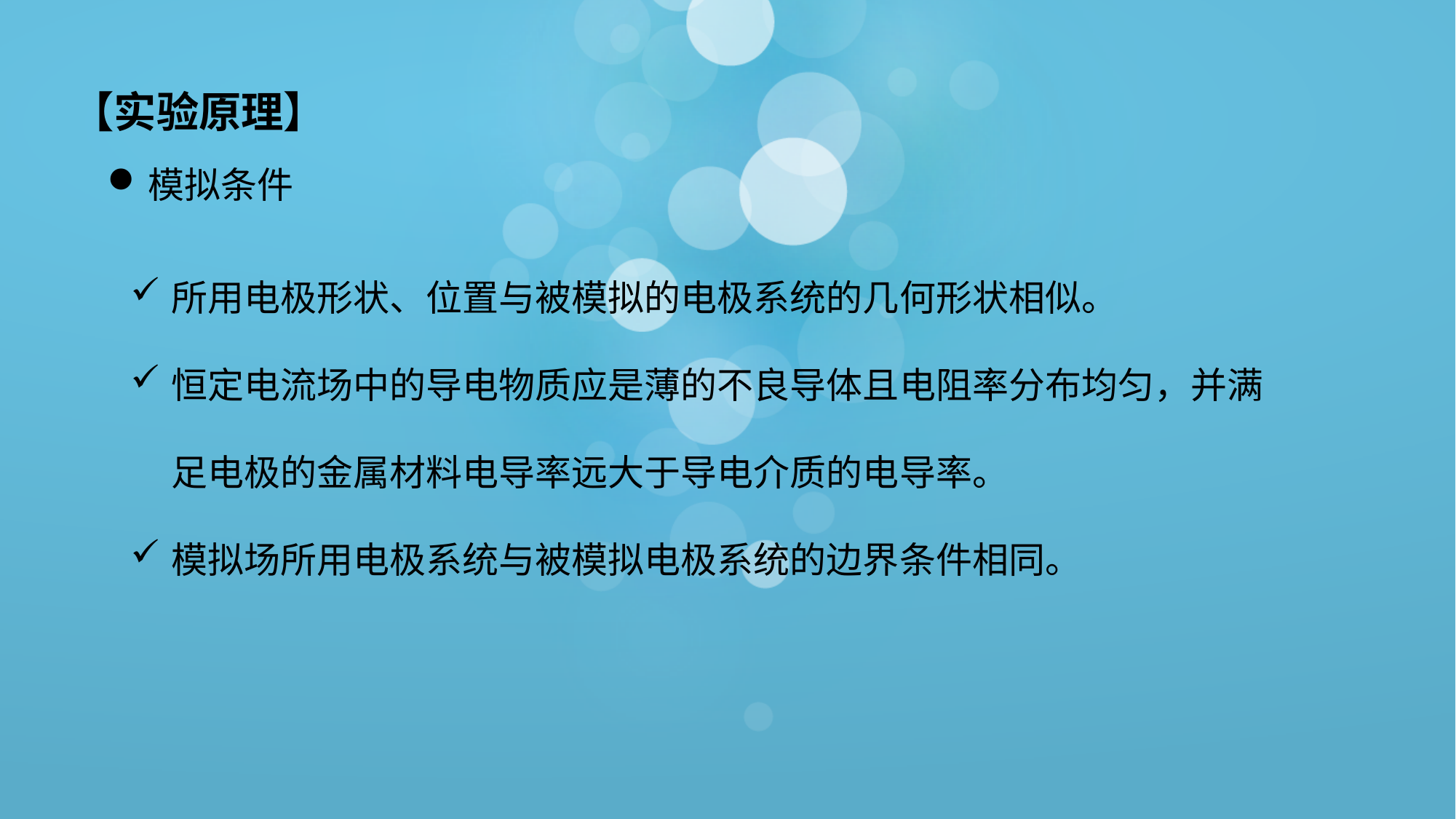

【实验原理】
模拟条件
所用电极形状、位置与被模拟的电极系统的几何形状相似。
恒定电流场中的导电物质应是薄的不良导体且电阻率分布均匀，并满足电极的金属材料电导率远大于导电介质的电导率。
模拟场所用电极系统与被模拟电极系统的边界条件相同。